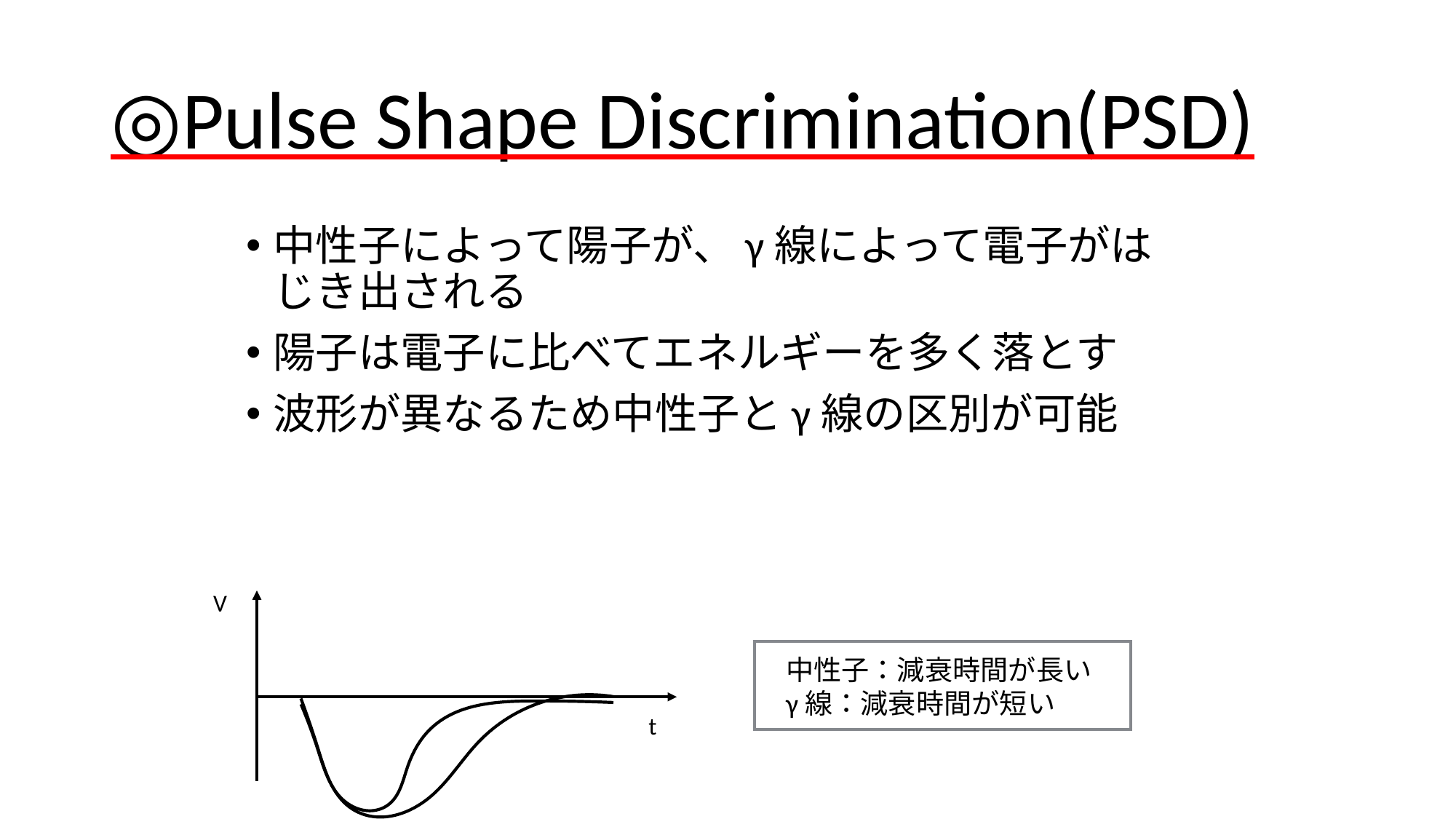

# ◎Pulse Shape Discrimination(PSD)
中性子によって陽子が、γ線によって電子がはじき出される
陽子は電子に比べてエネルギーを多く落とす
波形が異なるため中性子とγ線の区別が可能
V

中性子：減衰時間が長い
γ線：減衰時間が短い

t